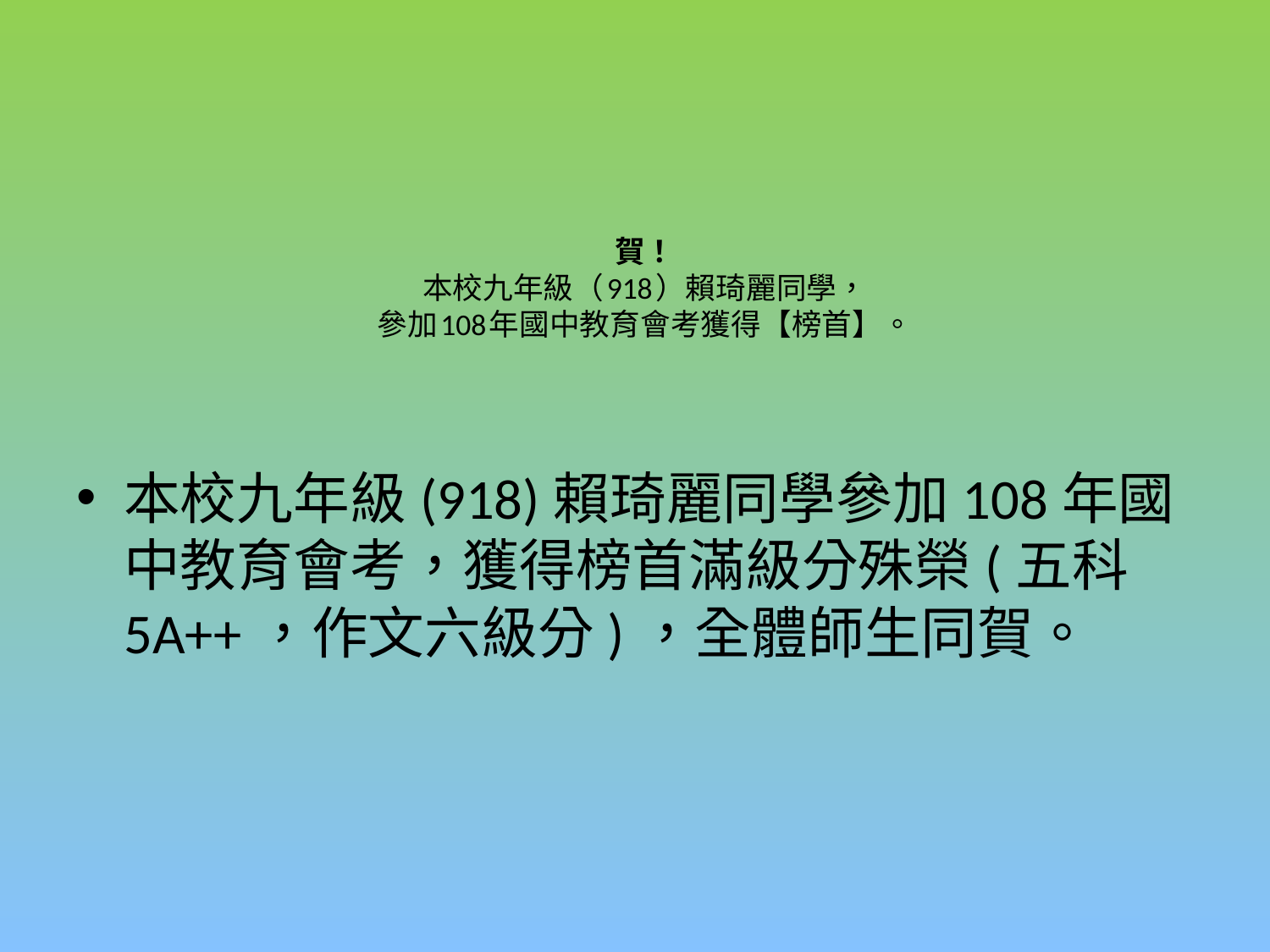

# 賀！ 本校九年級（918）賴琦麗同學， 參加108年國中教育會考獲得【榜首】。
本校九年級(918)賴琦麗同學參加108年國中教育會考，獲得榜首滿級分殊榮(五科5A++，作文六級分)，全體師生同賀。